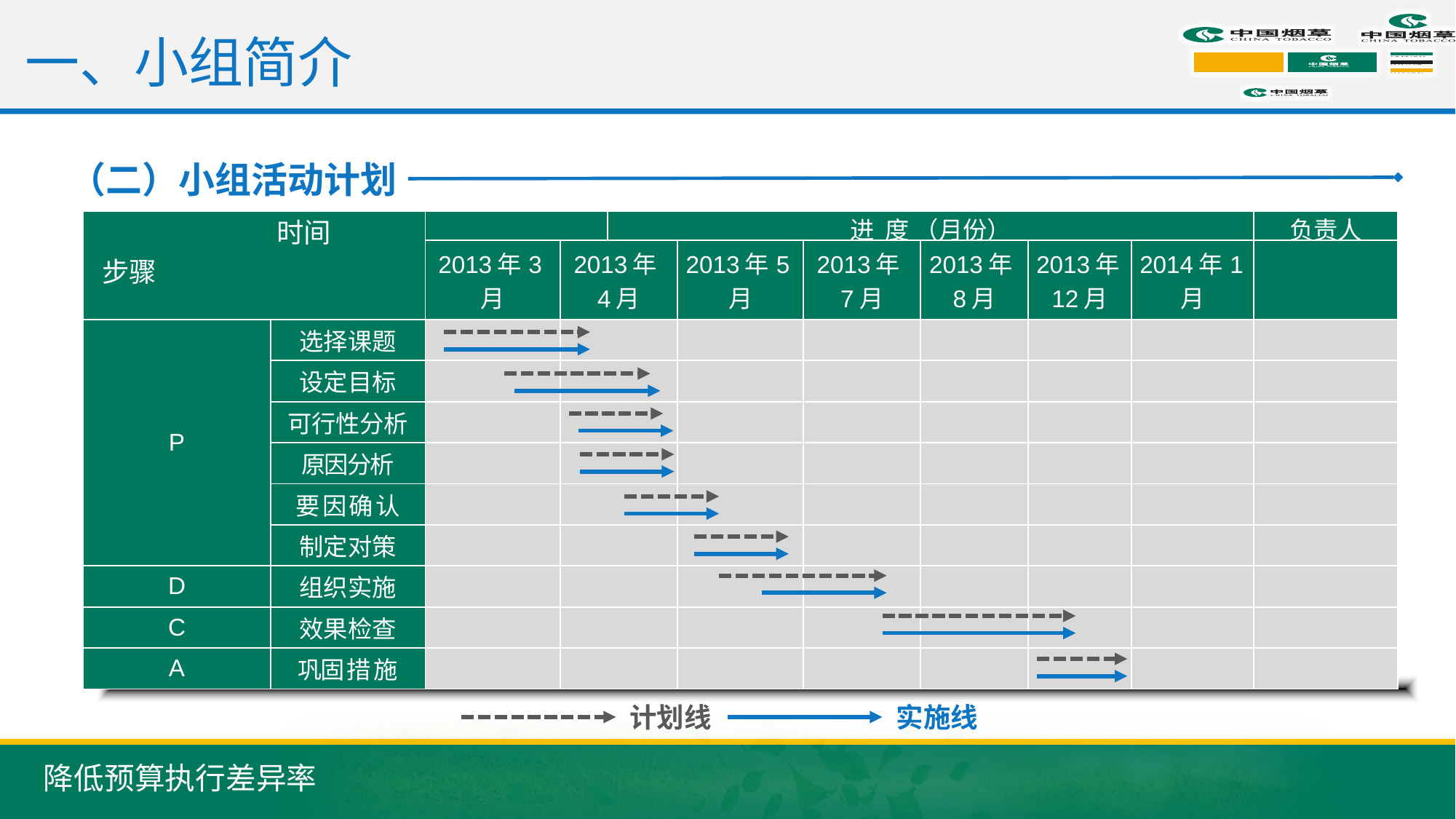

一、小组简介
（二）小组活动计划
| 时间 步骤 |  |  |  | 进 度 （月份） |  |  |  |  |  | 负责人 |
| --- | --- | --- | --- | --- | --- | --- | --- | --- | --- | --- |
|  |  | 2013年3月 | 2013年4月 |  | 2013年5月 | 2013年7月 | 2013年8月 | 2013年12月 | 2014年1月 |  |
| P | 选择课题 |  |  |  |  |  |  |  |  |  |
|  | 设定目标 |  |  |  |  |  |  |  |  |  |
|  | 可行性分析 |  |  |  |  |  |  |  |  |  |
|  | 原因分析 |  |  |  |  |  |  |  |  |  |
|  | 要 因 确 认 |  |  |  |  |  |  |  |  |  |
|  | 制定对策 |  |  |  |  |  |  |  |  |  |
| D | 组织实施 |  |  |  |  |  |  |  |  |  |
| C | 效果检查 |  |  |  |  |  |  |  |  |  |
| A | 巩固 措 施 |  |  |  |  |  |  |  |  |  |

计划线
实施线